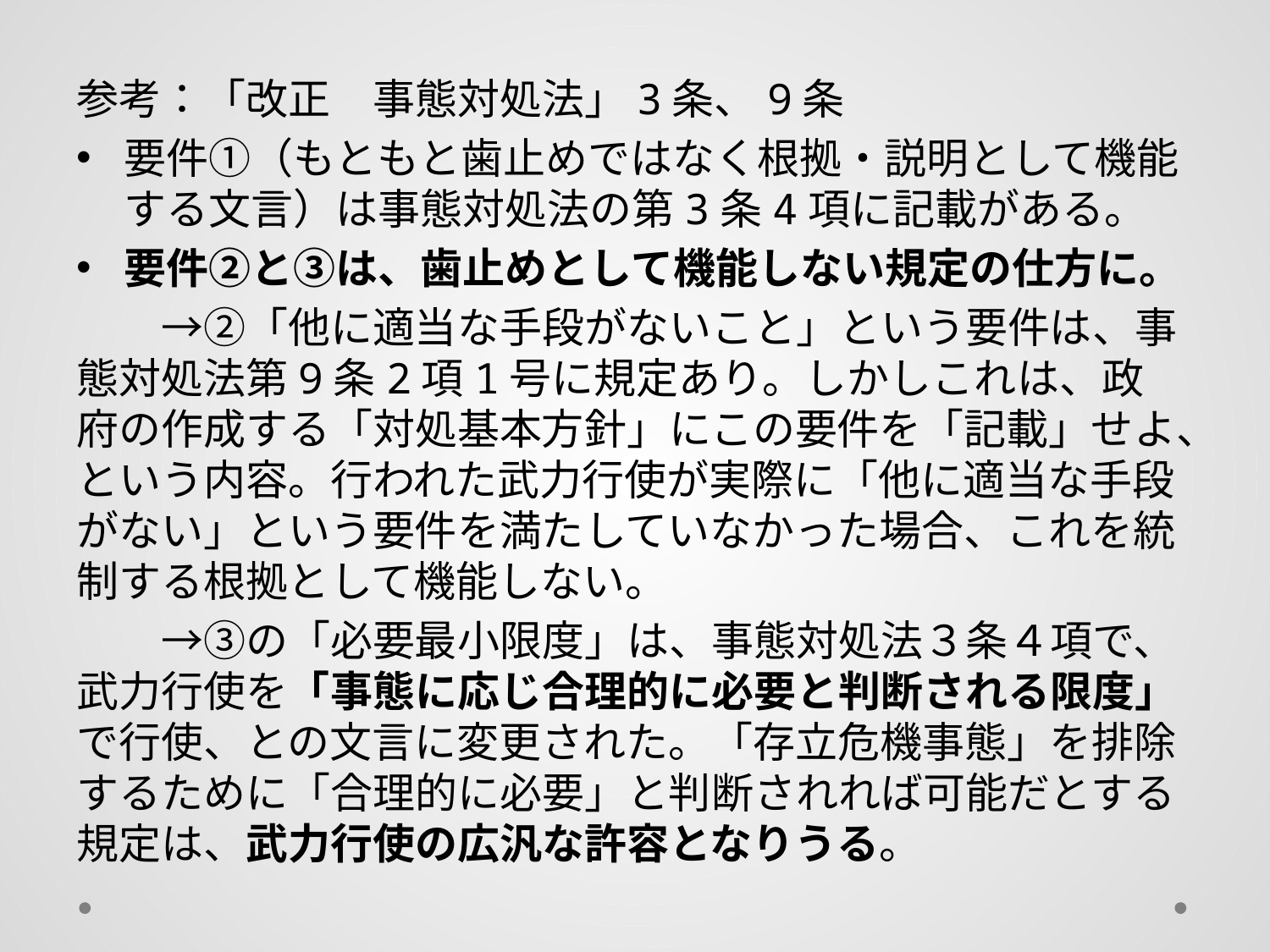

参考：「改正　事態対処法」3条、9条
要件①（もともと歯止めではなく根拠・説明として機能する文言）は事態対処法の第3条4項に記載がある。
要件②と③は、歯止めとして機能しない規定の仕方に。
　　→②「他に適当な手段がないこと」という要件は、事態対処法第9条2項1号に規定あり。しかしこれは、政府の作成する「対処基本方針」にこの要件を「記載」せよ、という内容。行われた武力行使が実際に「他に適当な手段がない」という要件を満たしていなかった場合、これを統制する根拠として機能しない。
　　→③の「必要最小限度」は、事態対処法３条４項で、武力行使を「事態に応じ合理的に必要と判断される限度」で行使、との文言に変更された。「存立危機事態」を排除するために「合理的に必要」と判断されれば可能だとする規定は、武力行使の広汎な許容となりうる。